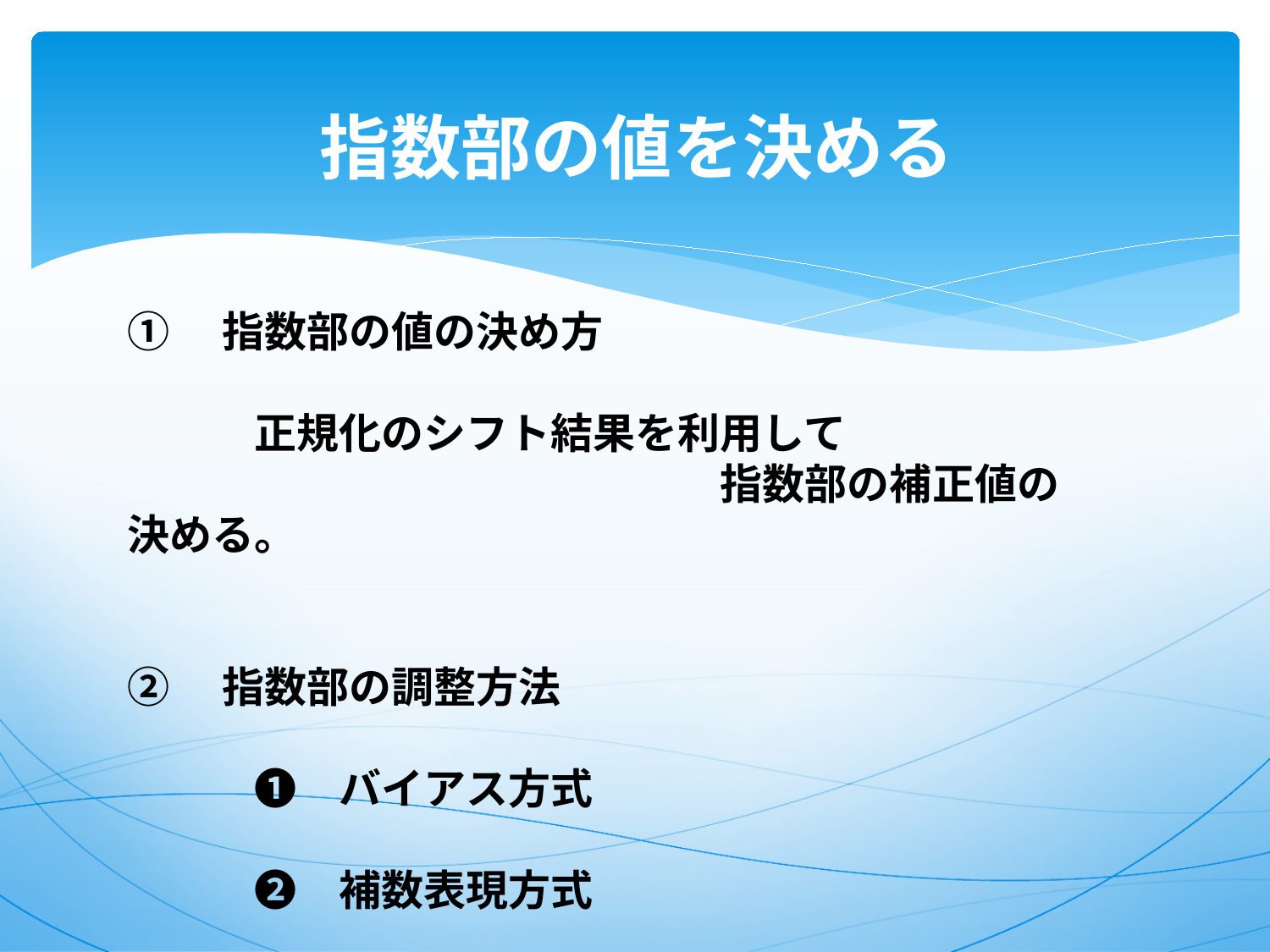

# 指数部の値を決める
①　指数部の値の決め方

　　　正規化のシフト結果を利用して
　　　　　　　　　　　　　　指数部の補正値の決める。

②　指数部の調整方法

　　　❶　バイアス方式

　　　❷　補数表現方式